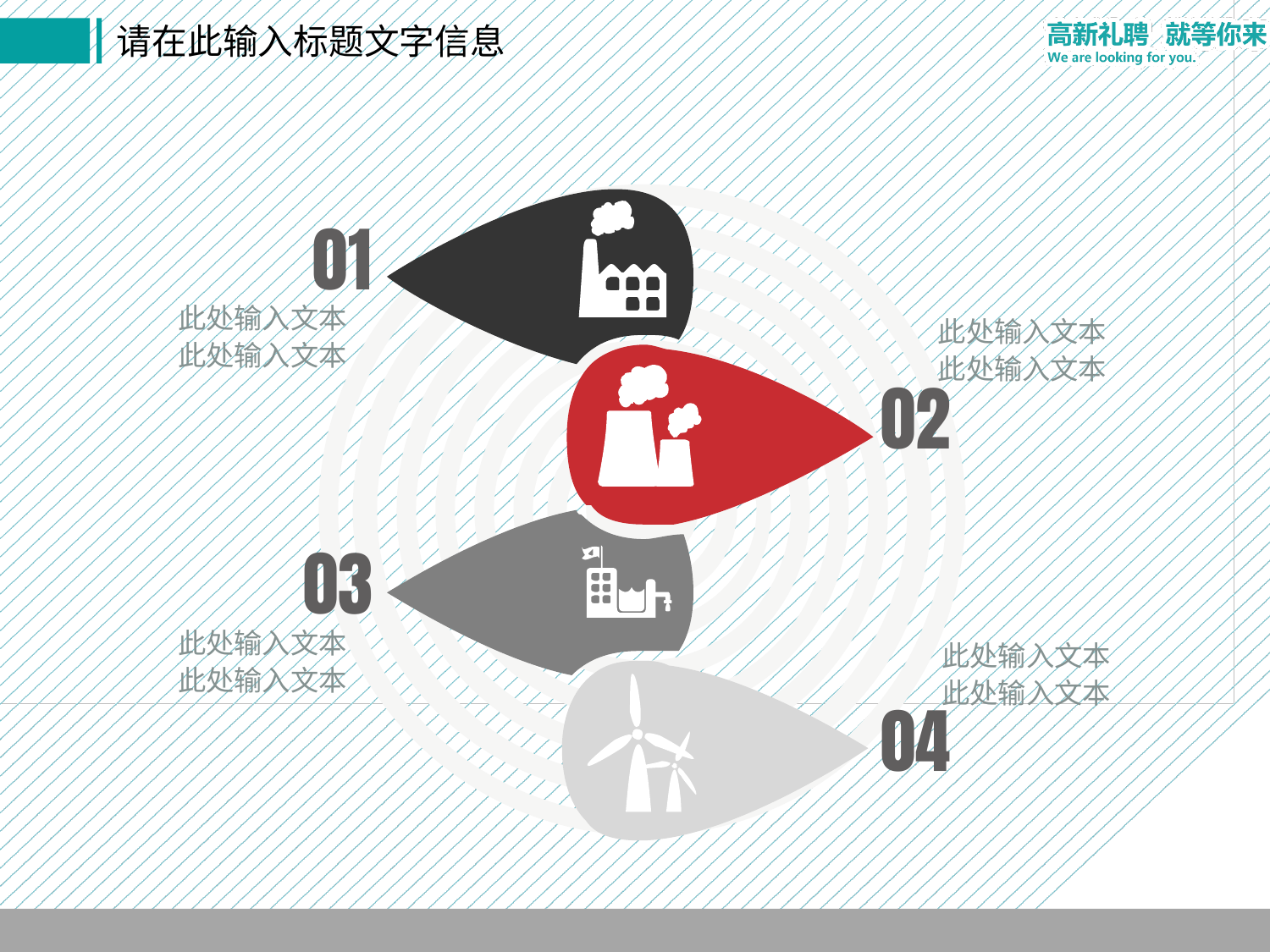

01

此处输入文本
此处输入文本

此处输入文本
此处输入文本

02

03

此处输入文本
此处输入文本
此处输入文本
此处输入文本

04